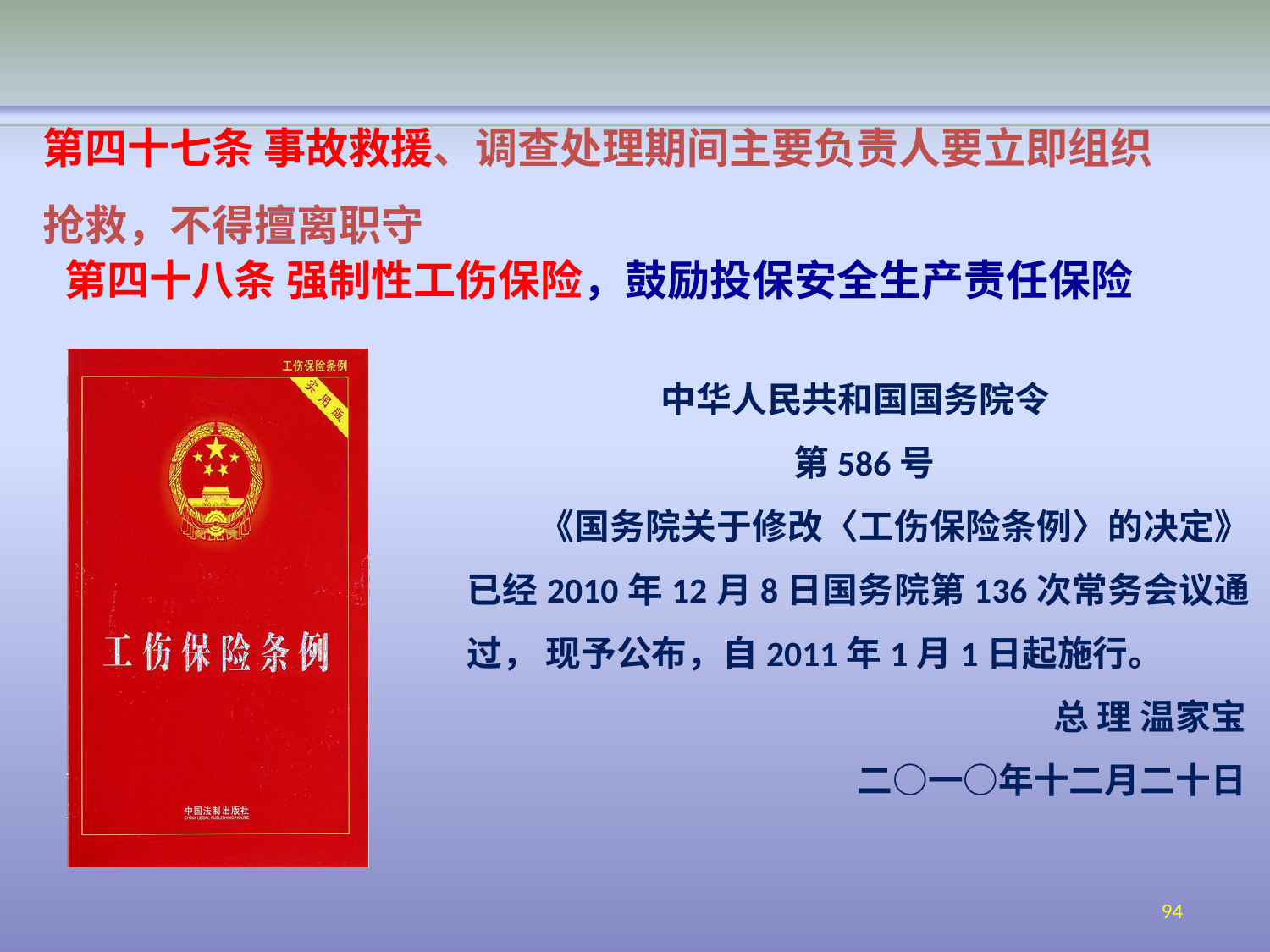

# 第四十七条 事故救援、调查处理期间主要负责人要立即组织
抢救，不得擅离职守
第四十八条 强制性工伤保险，鼓励投保安全生产责任保险

中华人民共和国国务院令 第586号
《国务院关于修改〈工伤保险条例〉的决定》 已经2010年12月8日国务院第136次常务会议通过， 现予公布，自2011年1月1日起施行。
总 理 温家宝 二○一○年十二月二十日

94